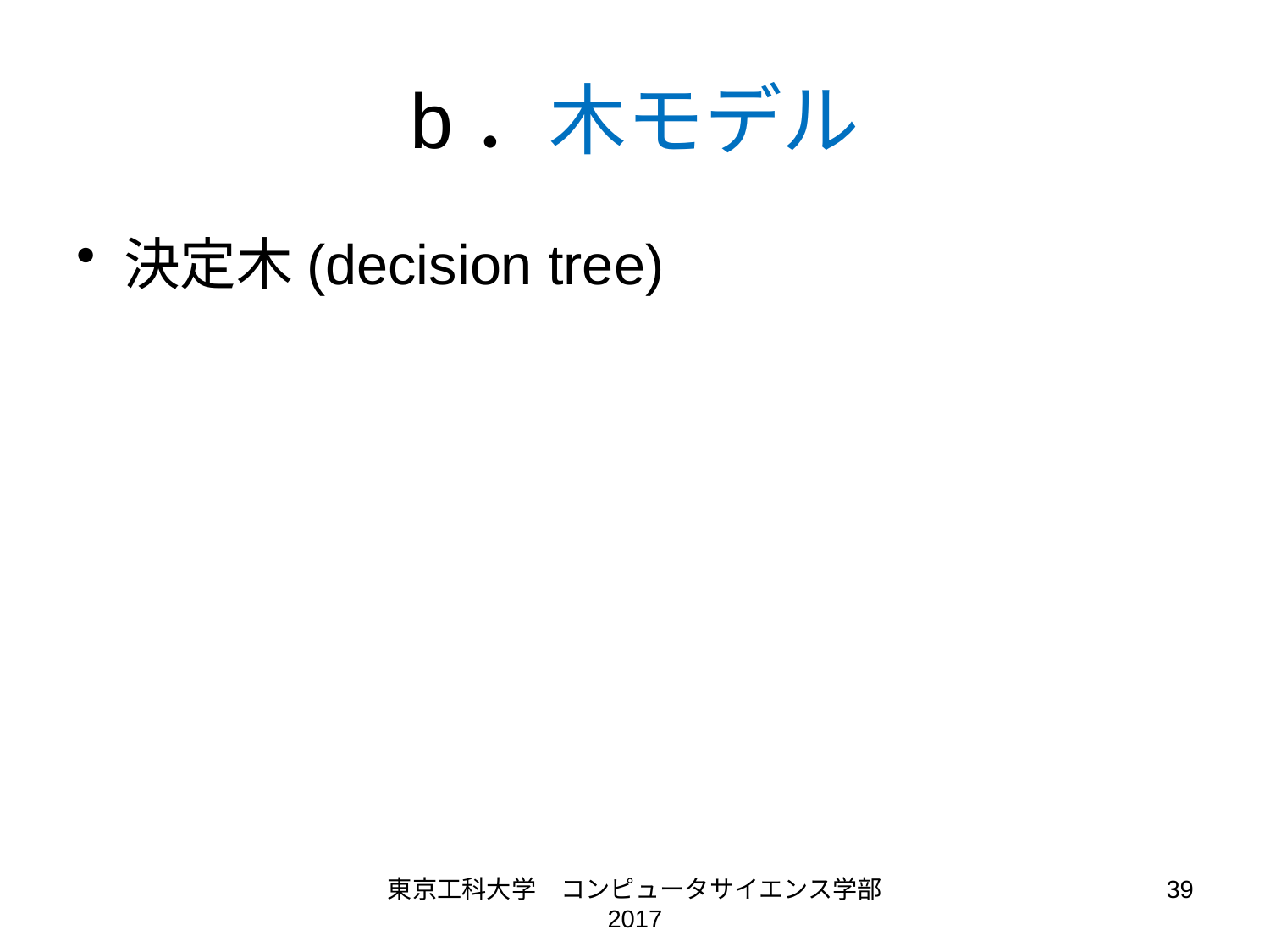

# b．木モデル
決定木(decision tree)
東京工科大学　コンピュータサイエンス学部 2017
39